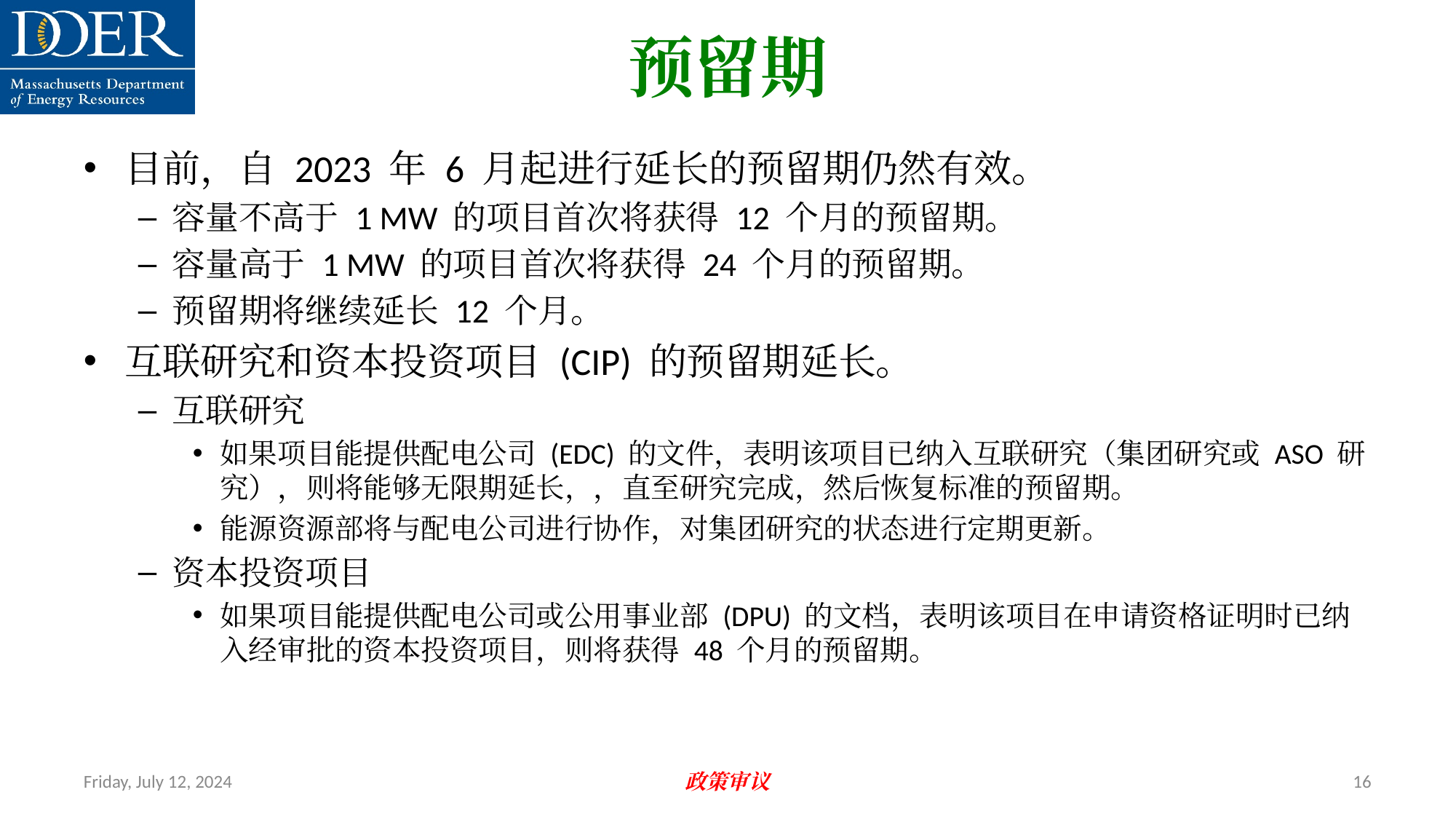

预留期
目前，自 2023 年 6 月起进行延长的预留期仍然有效。
容量不高于 1 MW 的项目首次将获得 12 个月的预留期。
容量高于 1 MW 的项目首次将获得 24 个月的预留期。
预留期将继续延长 12 个月。
互联研究和资本投资项目 (CIP) 的预留期延长。
互联研究
如果项目能提供配电公司 (EDC) 的文件，表明该项目已纳入互联研究（集团研究或 ASO 研究），则将能够无限期延长，，直至研究完成，然后恢复标准的预留期。
能源资源部将与配电公司进行协作，对集团研究的状态进行定期更新。
资本投资项目
如果项目能提供配电公司或公用事业部 (DPU) 的文档，表明该项目在申请资格证明时已纳入经审批的资本投资项目，则将获得 48 个月的预留期。
Friday, July 12, 2024
政策审议
16